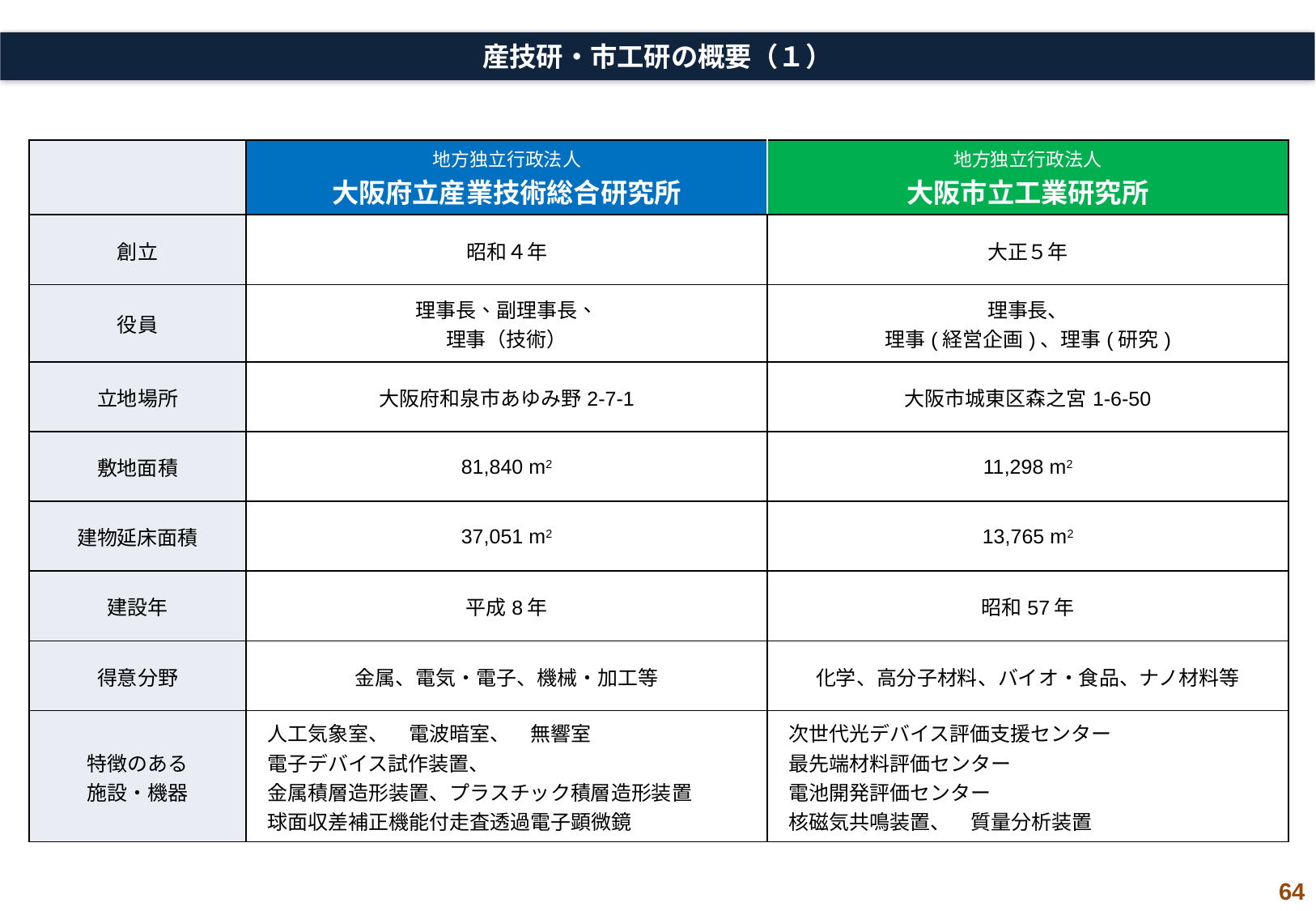

産技研・市工研の概要（１）
|  | 地方独立行政法人 大阪府立産業技術総合研究所 | 地方独立行政法人 大阪市立工業研究所 |
| --- | --- | --- |
| 創立 | 昭和４年 | 大正５年 |
| 役員 | 理事長、副理事長、 理事（技術） | 理事長、 理事(経営企画)、理事(研究) |
| 立地場所 | 大阪府和泉市あゆみ野2-7-1 | 大阪市城東区森之宮1-6-50 |
| 敷地面積 | 81,840 m2 | 11,298 m2 |
| 建物延床面積 | 37,051 m2 | 13,765 m2 |
| 建設年 | 平成8年 | 昭和57年 |
| 得意分野 | 金属、電気・電子、機械・加工等 | 化学、高分子材料、バイオ・食品、ナノ材料等 |
| 特徴のある 施設・機器 | 人工気象室、　電波暗室、　無響室 　電子デバイス試作装置、 　金属積層造形装置、プラスチック積層造形装置 　球面収差補正機能付走査透過電子顕微鏡 | 次世代光デバイス評価支援センター 　最先端材料評価センター 　電池開発評価センター 　核磁気共鳴装置、　質量分析装置 |
64